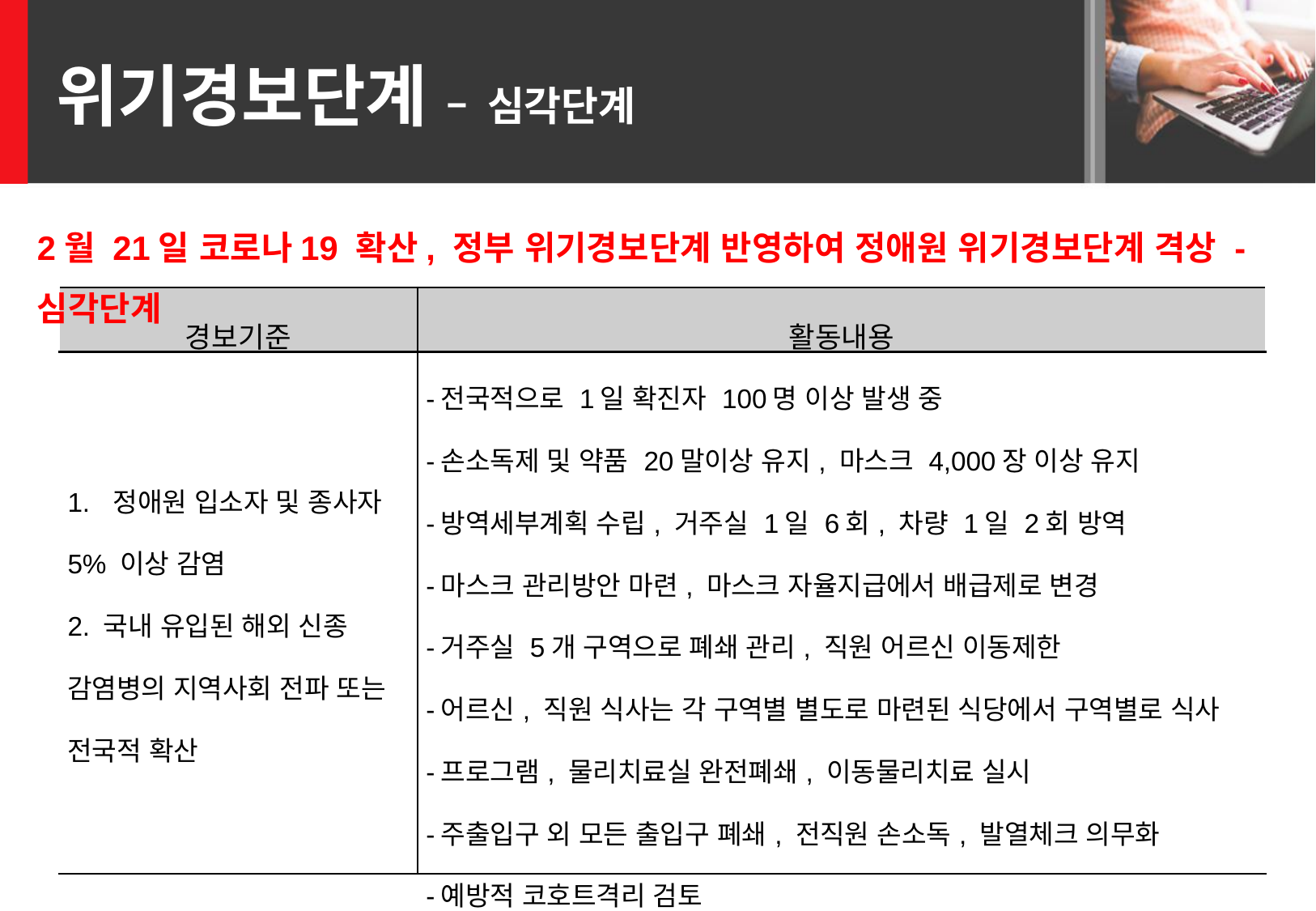

위기경보단계 – 심각단계
2월 21일 코로나19 확산, 정부 위기경보단계 반영하여 정애원 위기경보단계 격상 - 심각단계
| 경보기준 | 활동내용 |
| --- | --- |
| 정애원 입소자 및 종사자 5% 이상 감염 2. 국내 유입된 해외 신종 감염병의 지역사회 전파 또는 전국적 확산 | -전국적으로 1일 확진자 100명 이상 발생 중 -손소독제 및 약품 20말이상 유지, 마스크 4,000장 이상 유지 -방역세부계획 수립, 거주실 1일 6회, 차량 1일 2회 방역 -마스크 관리방안 마련, 마스크 자율지급에서 배급제로 변경 -거주실 5개 구역으로 폐쇄 관리, 직원 어르신 이동제한 -어르신, 직원 식사는 각 구역별 별도로 마련된 식당에서 구역별로 식사 -프로그램, 물리치료실 완전폐쇄, 이동물리치료 실시 -주출입구 외 모든 출입구 폐쇄, 전직원 손소독, 발열체크 의무화 -예방적 코호트격리 검토 -어르신 신규입소, 직원 신규채용 중단 |